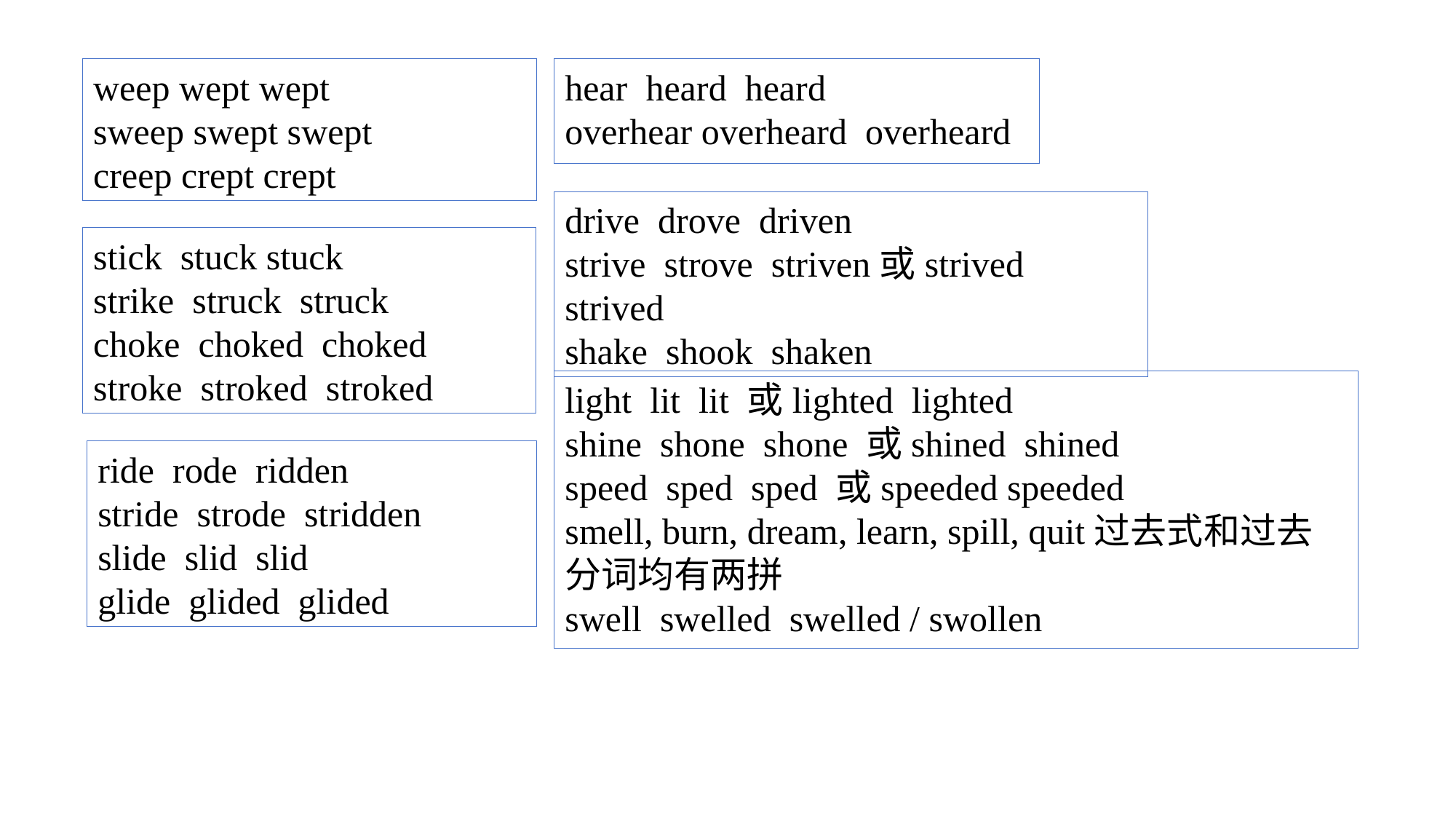

weep wept wept
sweep swept swept
creep crept crept
hear  heard  heard
overhear overheard  overheard
drive  drove  driven
strive  strove  striven或strived  strived
shake  shook  shaken
stick  stuck stuck
strike  struck  struck
choke  choked  choked
stroke  stroked  stroked
light  lit  lit 或lighted  lighted
shine  shone  shone 或shined  shined
speed  sped  sped 或speeded speeded
smell, burn, dream, learn, spill, quit过去式和过去分词均有两拼
swell  swelled  swelled / swollen

ride  rode  ridden
stride  strode  stridden
slide  slid  slid
glide  glided  glided